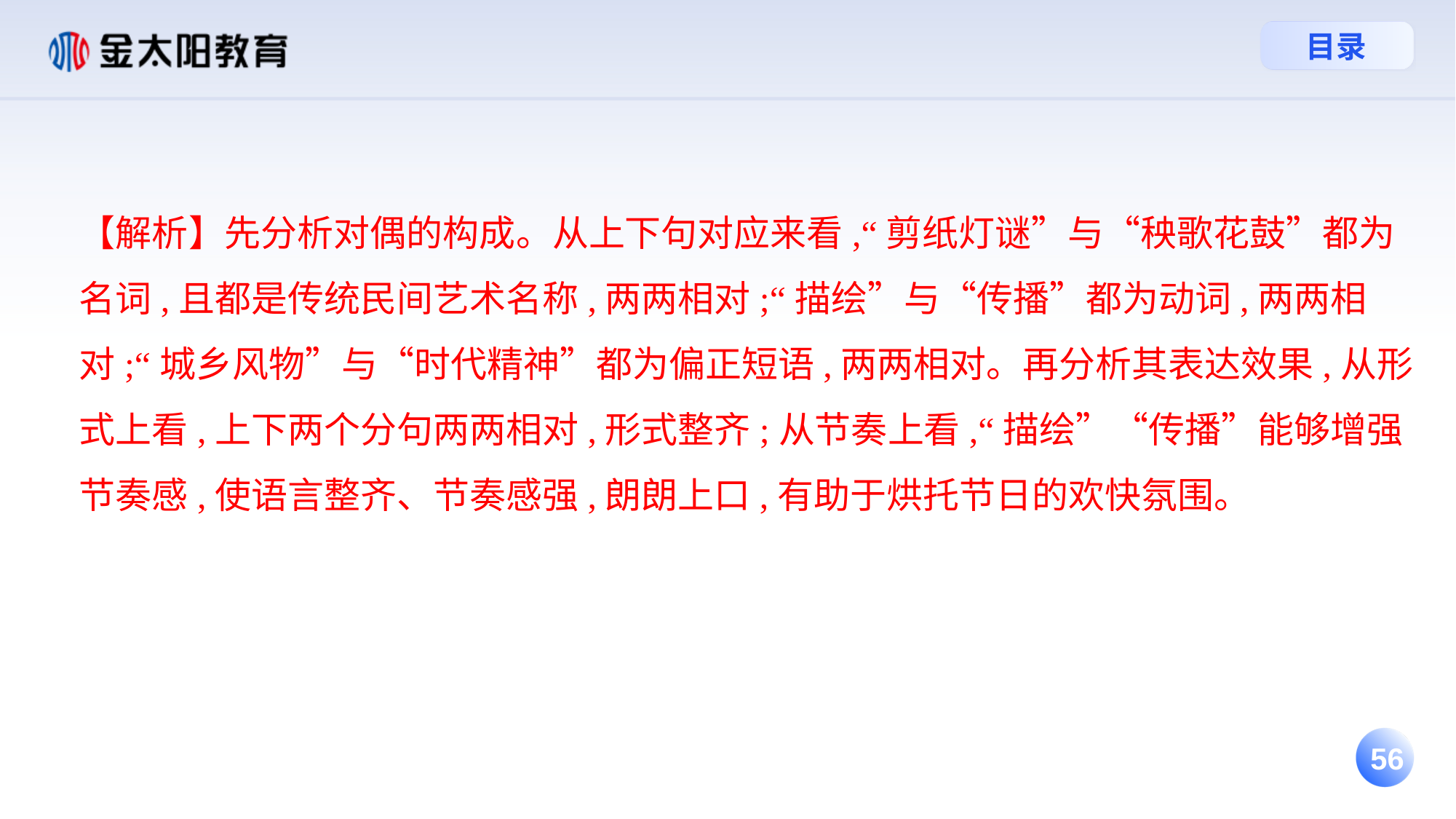

【解析】先分析对偶的构成。从上下句对应来看,“剪纸灯谜”与“秧歌花鼓”都为名词,且都是传统民间艺术名称,两两相对;“描绘”与“传播”都为动词,两两相对;“城乡风物”与“时代精神”都为偏正短语,两两相对。再分析其表达效果,从形式上看,上下两个分句两两相对,形式整齐;从节奏上看,“描绘”“传播”能够增强节奏感,使语言整齐、节奏感强,朗朗上口,有助于烘托节日的欢快氛围。